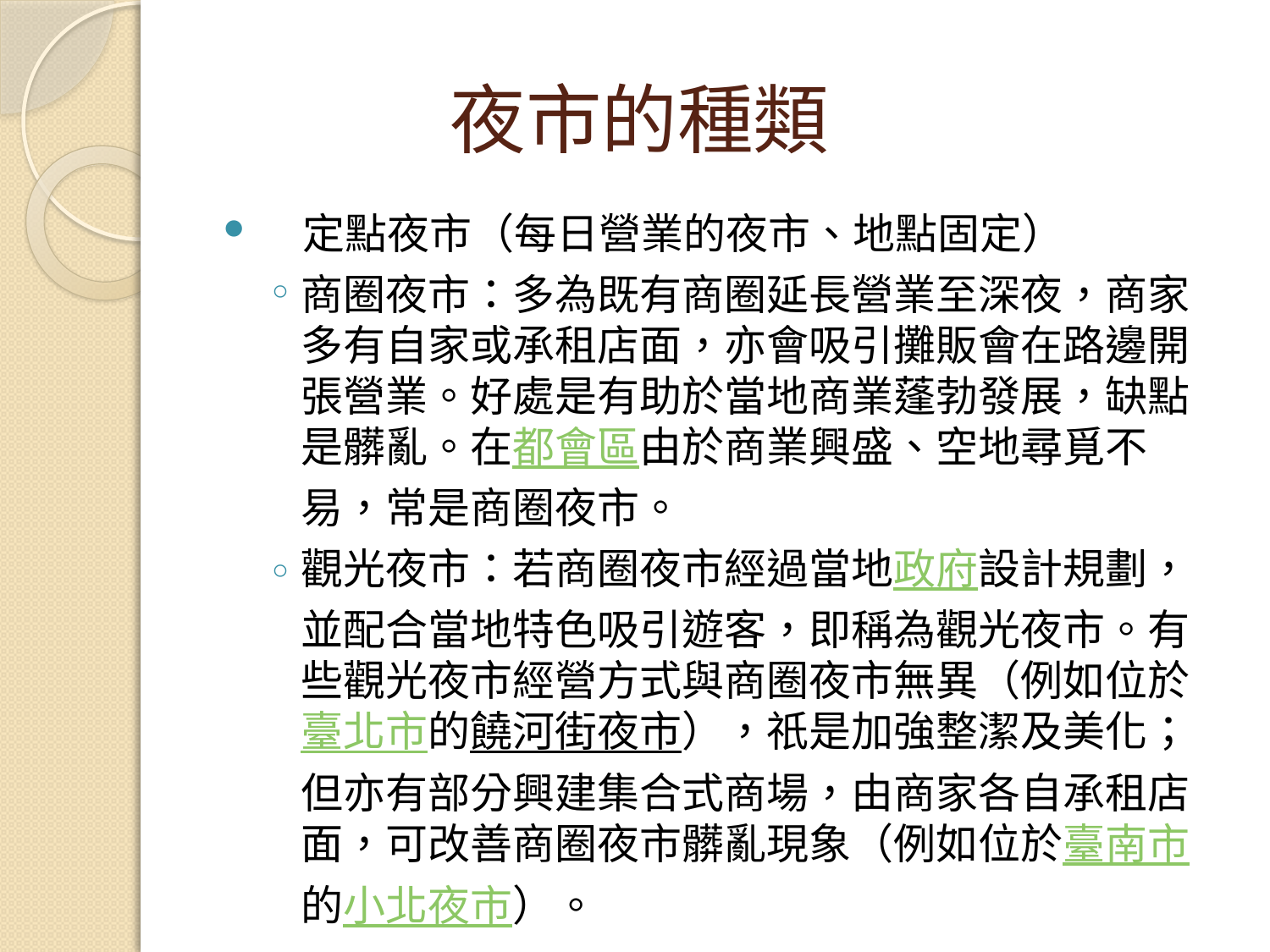

# 夜市的種類
    定點夜市（每日營業的夜市、地點固定）
商圈夜市：多為既有商圈延長營業至深夜，商家多有自家或承租店面，亦會吸引攤販會在路邊開張營業。好處是有助於當地商業蓬勃發展，缺點是髒亂。在都會區由於商業興盛、空地尋覓不易，常是商圈夜市。
觀光夜市：若商圈夜市經過當地政府設計規劃，並配合當地特色吸引遊客，即稱為觀光夜市。有些觀光夜市經營方式與商圈夜市無異（例如位於臺北市的饒河街夜市），祇是加強整潔及美化；但亦有部分興建集合式商場，由商家各自承租店面，可改善商圈夜市髒亂現象（例如位於臺南市的小北夜市）。